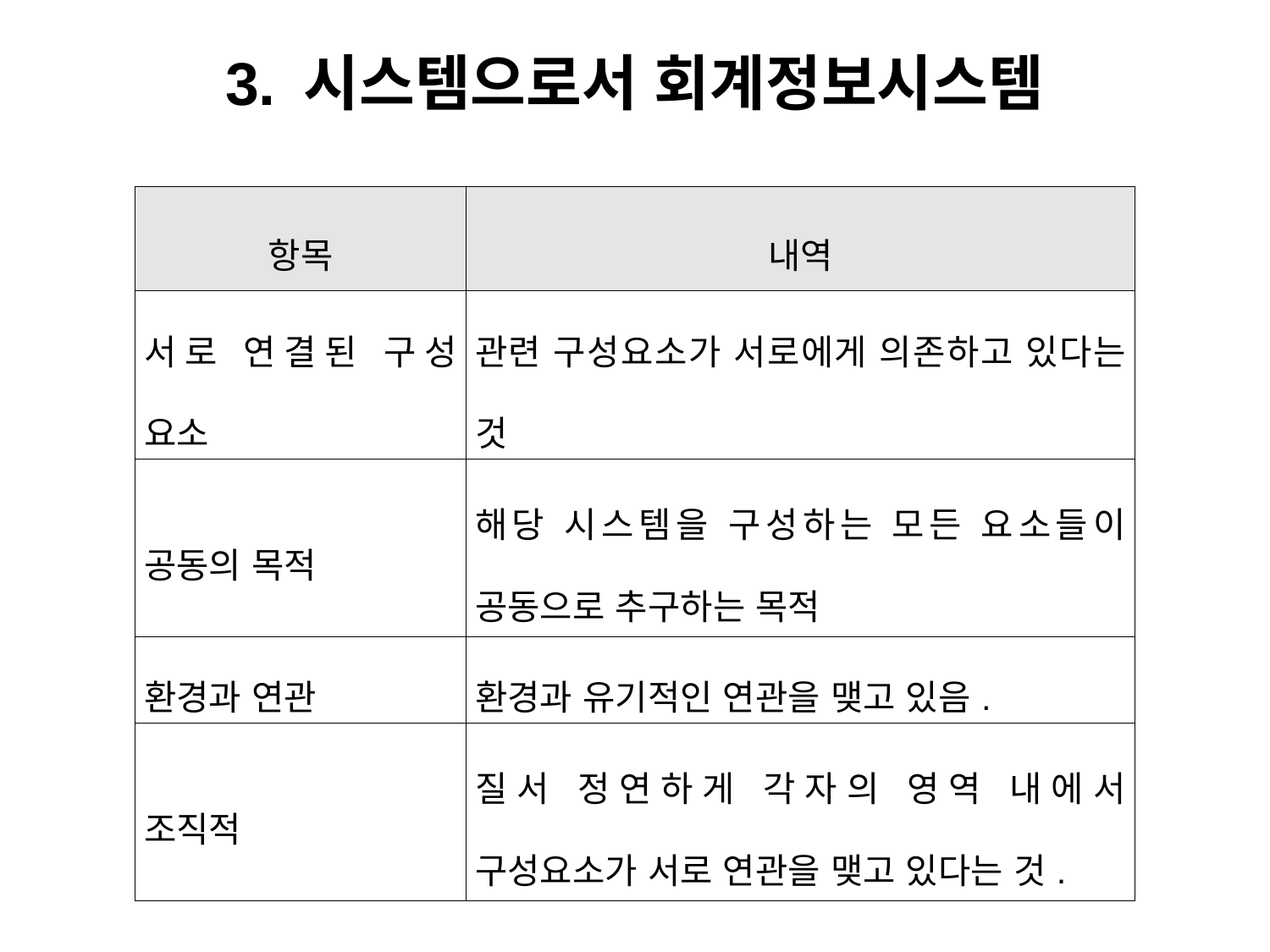

# 3. 시스템으로서 회계정보시스템
| 항목 | 내역 |
| --- | --- |
| 서로 연결된 구성 요소 | 관련 구성요소가 서로에게 의존하고 있다는 것 |
| 공동의 목적 | 해당 시스템을 구성하는 모든 요소들이 공동으로 추구하는 목적 |
| 환경과 연관 | 환경과 유기적인 연관을 맺고 있음. |
| 조직적 | 질서 정연하게 각자의 영역 내에서 구성요소가 서로 연관을 맺고 있다는 것. |